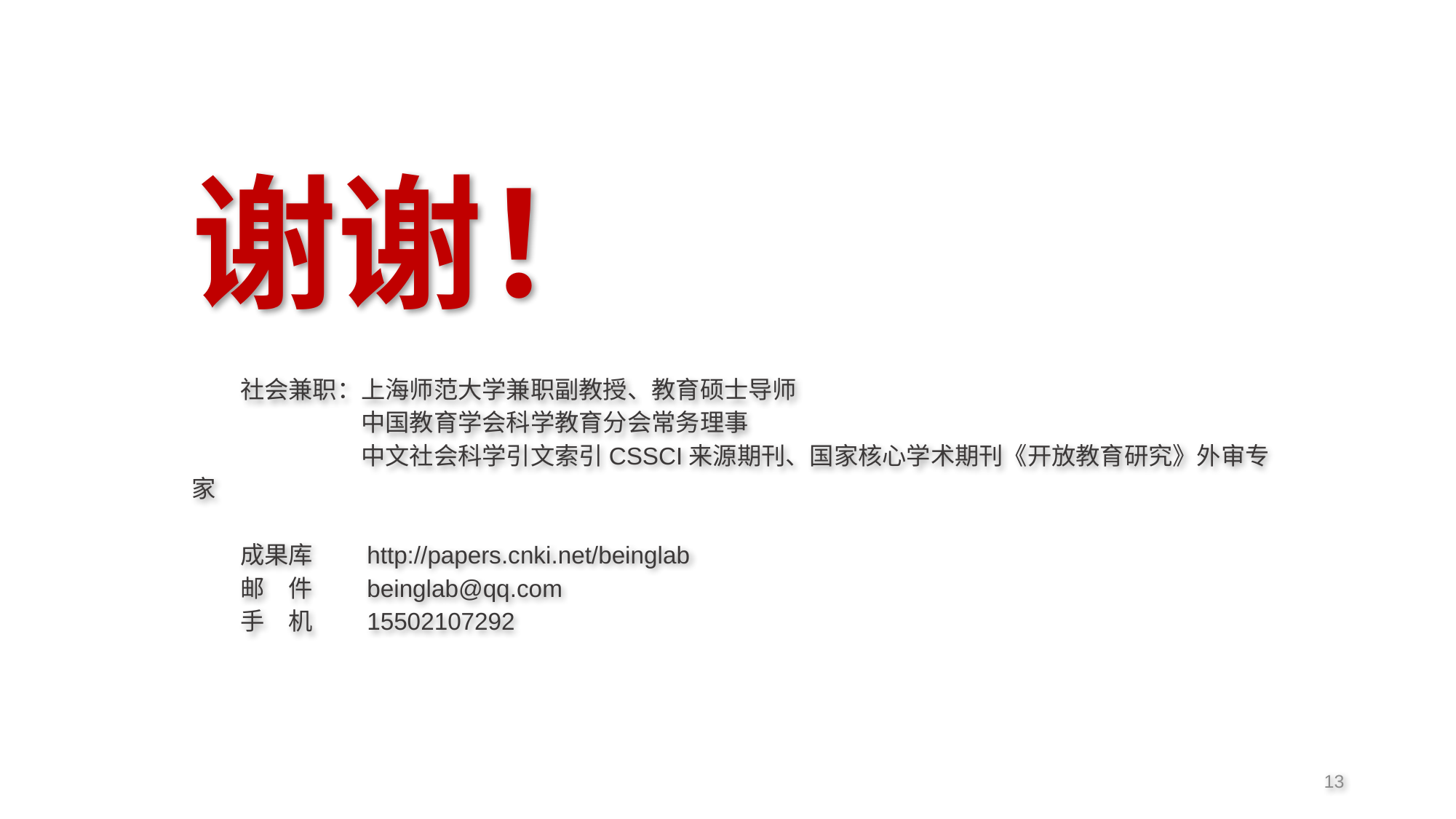

谢谢！

　　社会兼职：上海师范大学兼职副教授、教育硕士导师
　　　　　　　中国教育学会科学教育分会常务理事
　　　　　　　中文社会科学引文索引CSSCI来源期刊、国家核心学术期刊《开放教育研究》外审专家

　　成果库　　http://papers.cnki.net/beinglab
　　邮　件　　beinglab@qq.com
　　手　机　　15502107292
13